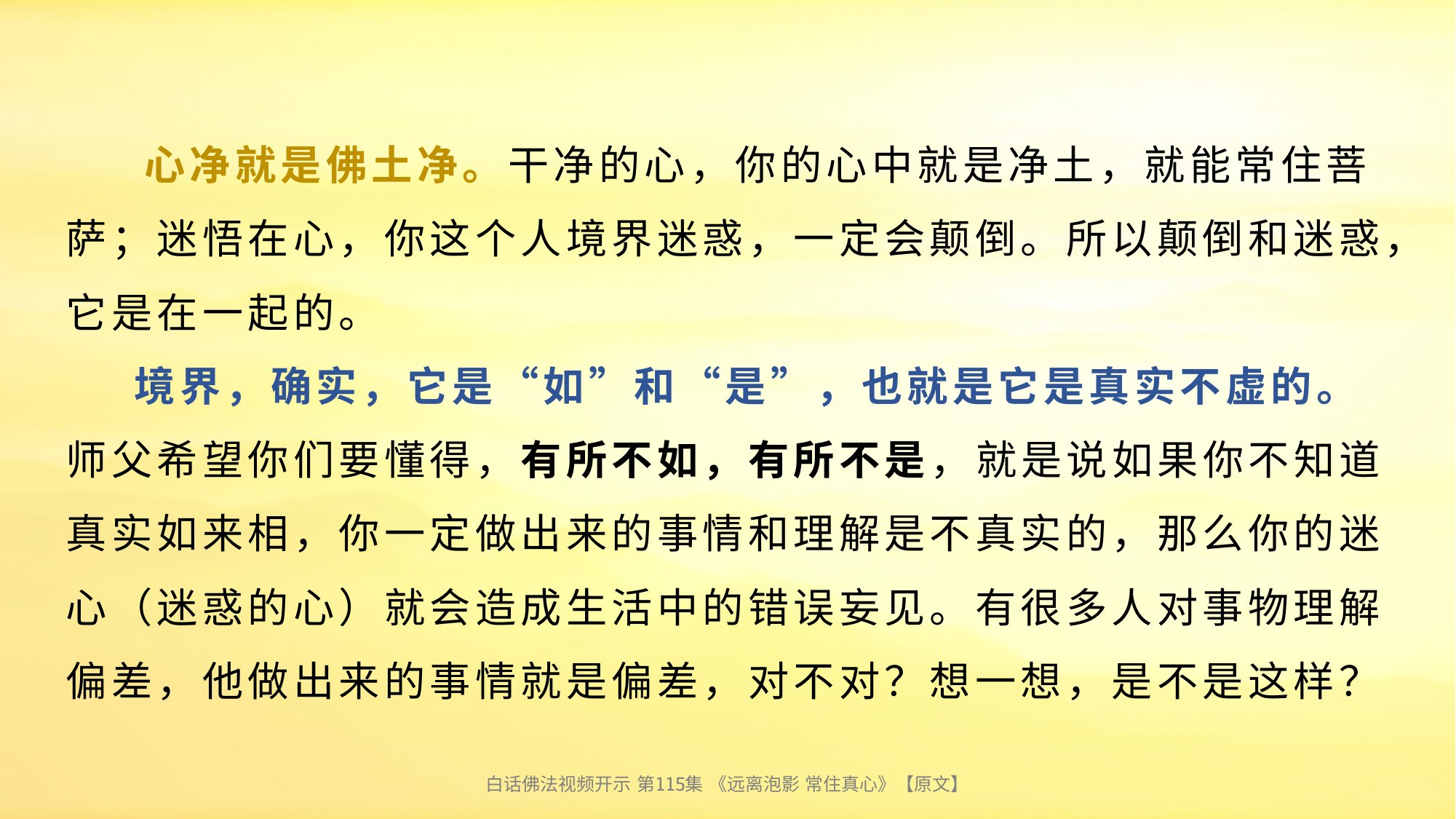

# 心净就是佛土净。干净的心，你的心中就是净土，就能常住菩萨；迷悟在心，你这个人境界迷惑，一定会颠倒。所以颠倒和迷惑，它是在一起的。 境界，确实，它是“如”和“是”，也就是它是真实不虚的。师父希望你们要懂得，有所不如，有所不是，就是说如果你不知道真实如来相，你一定做出来的事情和理解是不真实的，那么你的迷心（迷惑的心）就会造成生活中的错误妄见。有很多人对事物理解偏差，他做出来的事情就是偏差，对不对？想一想，是不是这样？
白话佛法视频开示 第115集 《远离泡影 常住真心》【原文】